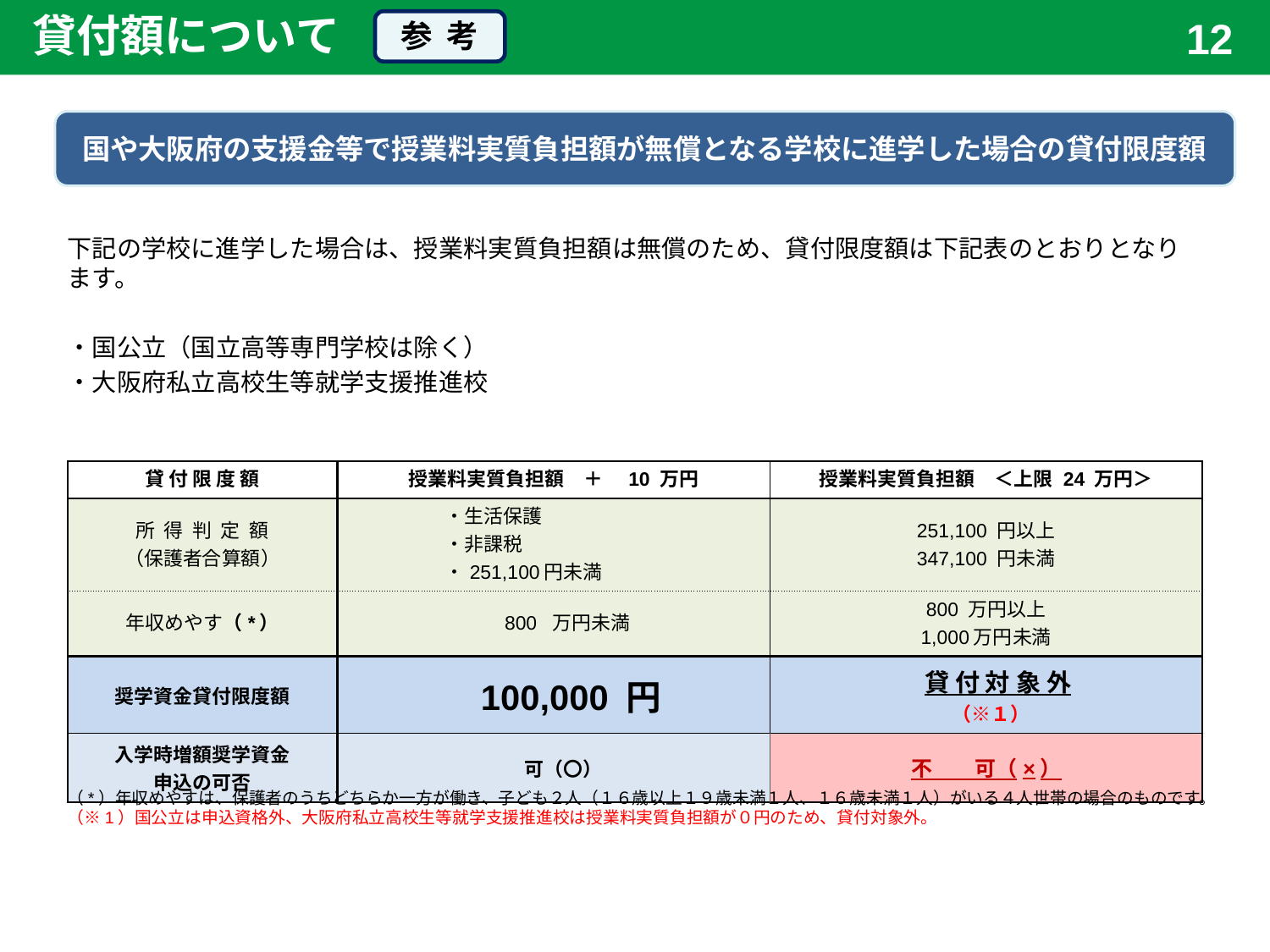

貸付額について
12
参  考
国や大阪府の支援金等で授業料実質負担額が無償となる学校に進学した場合の貸付限度額
下記の学校に進学した場合は、授業料実質負担額は無償のため、貸付限度額は下記表のとおりとなります。

・国公立（国立高等専門学校は除く）
・大阪府私立高校生等就学支援推進校
| 貸 付 限 度 額 | 授業料実質負担額　＋　10 万円 | 授業料実質負担額　＜上限 24 万円＞ |
| --- | --- | --- |
| 所 得 判 定 額 （保護者合算額） | ・生活保護 ・非課税 ・251,100円未満 | 251,100 円以上 347,100 円未満 |
| 年収めやす（\*） | 800 万円未満 | 800 万円以上 1,000万円未満 |
| 奨学資金貸付限度額 | 100,000 円 | 貸 付 対 象 外 　（※１） |
| 入学時増額奨学資金 申込の可否 | 可（〇） | 不　　可（×） |
（*）年収めやすは、保護者のうちどちらか一方が働き、子ども２人（１６歳以上１９歳未満１人、１６歳未満１人）がいる４人世帯の場合のものです。（※1）国公立は申込資格外、大阪府私立高校生等就学支援推進校は授業料実質負担額が０円のため、貸付対象外。